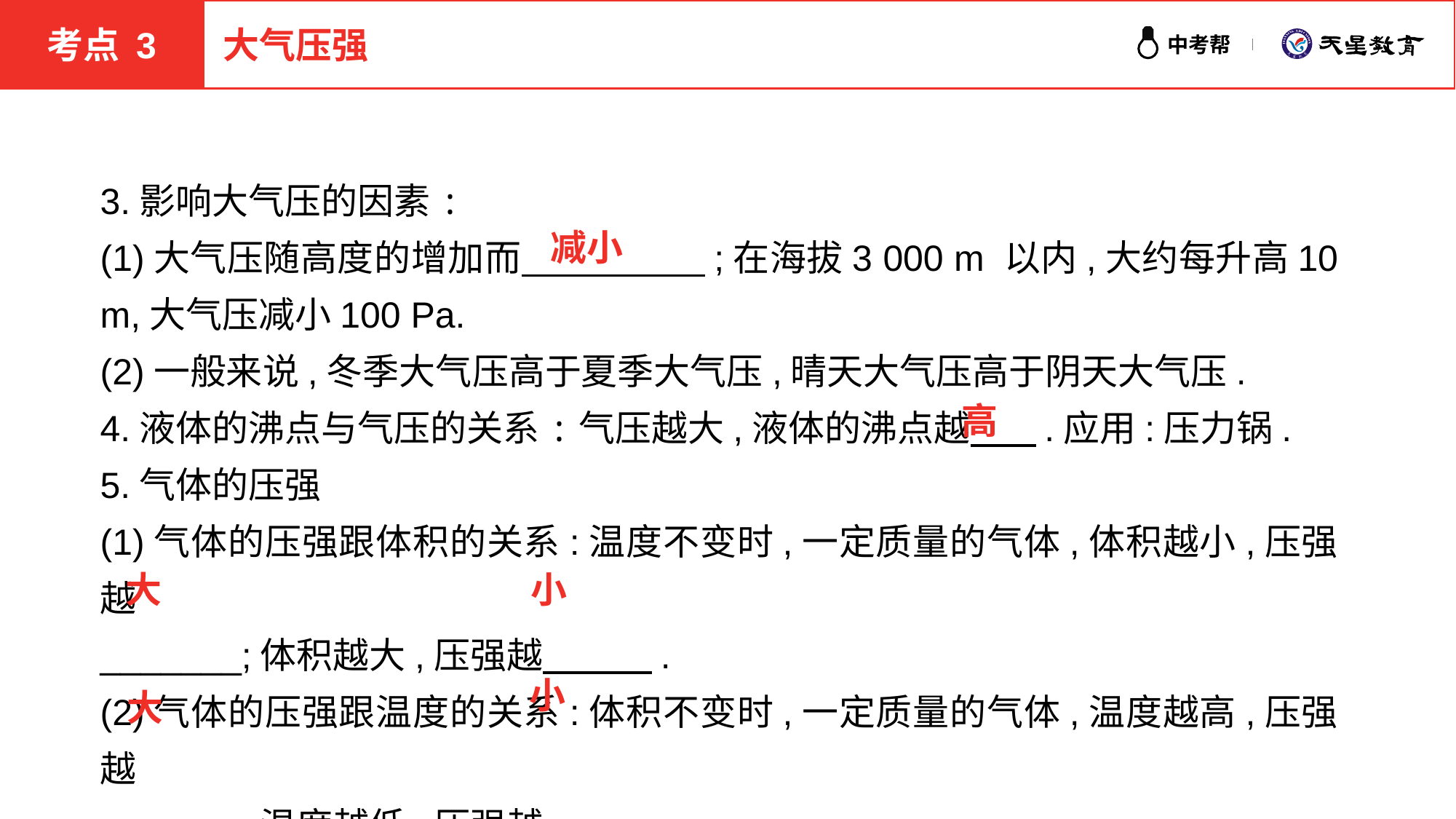

考点 3
大气压强
3.影响大气压的因素:
(1)大气压随高度的增加而　　　　　;在海拔3 000 m 以内,大约每升高10 m,大气压减小100 Pa.
(2)一般来说,冬季大气压高于夏季大气压,晴天大气压高于阴天大气压.
4.液体的沸点与气压的关系:气压越大,液体的沸点越        .应用:压力锅.
5.气体的压强
(1)气体的压强跟体积的关系:温度不变时,一定质量的气体,体积越小,压强越
_______;体积越大,压强越　　　.
(2)气体的压强跟温度的关系:体积不变时,一定质量的气体,温度越高,压强越
_______;温度越低,压强越　　　.
减小
高
大
小
小
大